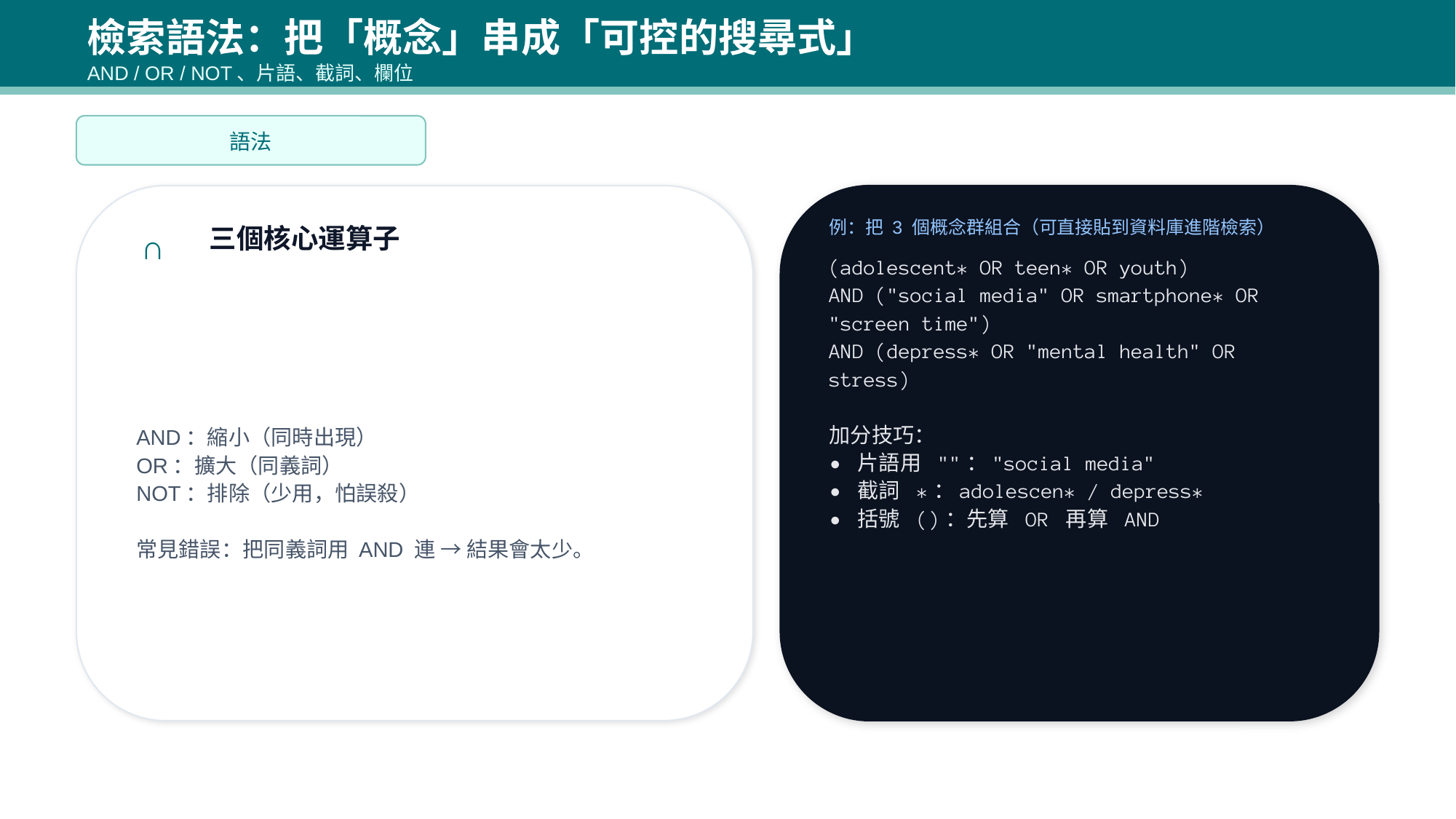

檢索語法：把「概念」串成「可控的搜尋式」
AND / OR / NOT、片語、截詞、欄位

語法

例：把 3 個概念群組合（可直接貼到資料庫進階檢索）
∩
三個核心運算子
(adolescent* OR teen* OR youth)
AND ("social media" OR smartphone* OR "screen time")
AND (depress* OR "mental health" OR stress)

加分技巧：
• 片語用 ""："social media"
• 截詞 *：adolescen* / depress*
• 括號 ()：先算 OR 再算 AND
AND：縮小（同時出現）
OR：擴大（同義詞）
NOT：排除（少用，怕誤殺）

常見錯誤：把同義詞用 AND 連 → 結果會太少。